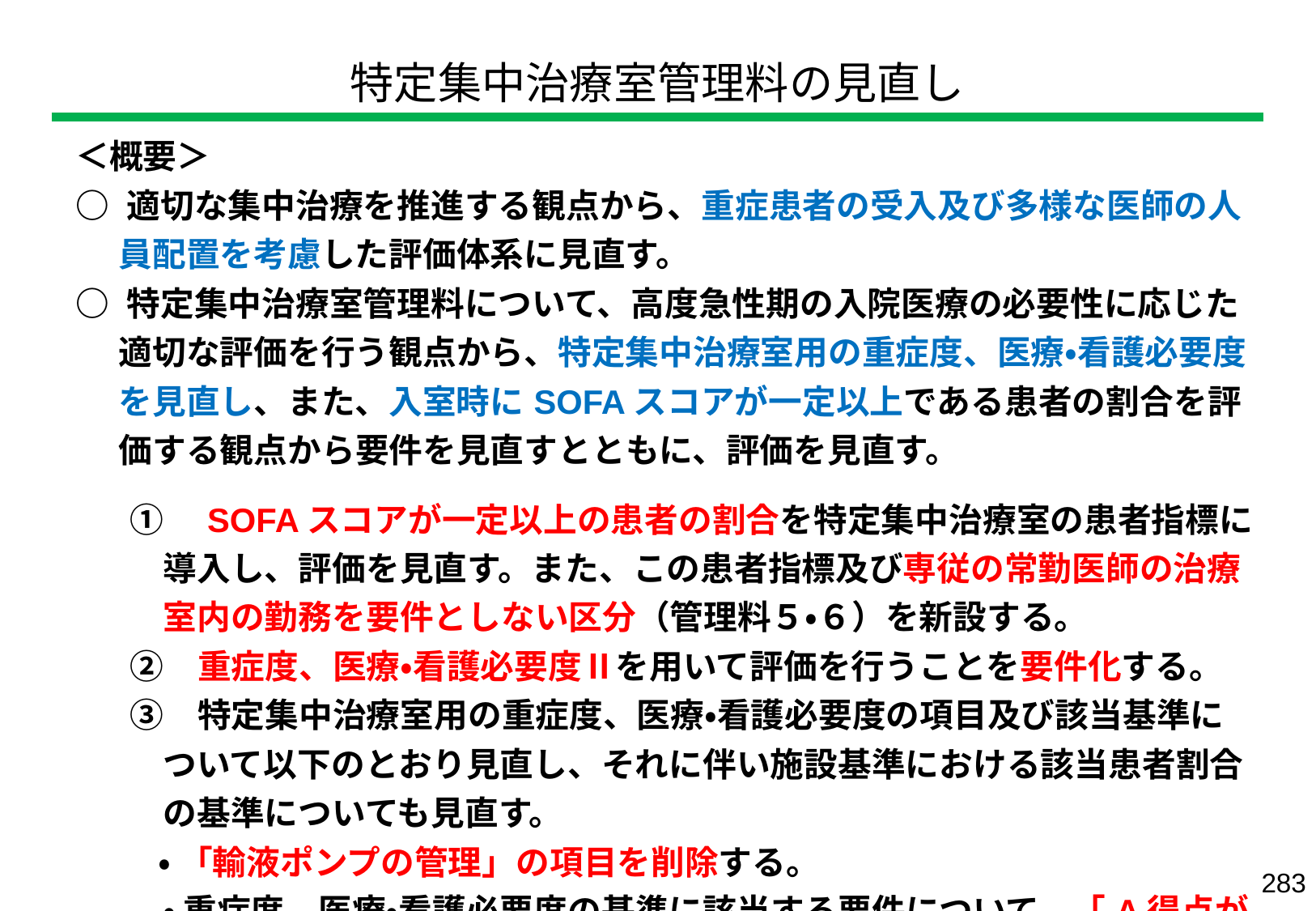

| 特定集中治療室管理料の見直し |
| --- |
| ＜概要＞ ○ 適切な集中治療を推進する観点から、重症患者の受入及び多様な医師の人員配置を考慮した評価体系に見直す。 ○ 特定集中治療室管理料について、高度急性期の入院医療の必要性に応じた適切な評価を行う観点から、特定集中治療室用の重症度、医療・看護必要度を見直し、また、入室時にSOFAスコアが一定以上である患者の割合を評価する観点から要件を見直すとともに、評価を見直す。 　①　SOFAスコアが一定以上の患者の割合を特定集中治療室の患者指標に導入し、評価を見直す。また、この患者指標及び専従の常勤医師の治療室内の勤務を要件としない区分（管理料５・６）を新設する。 　②　重症度、医療・看護必要度Ⅱを用いて評価を行うことを要件化する。 　③　特定集中治療室用の重症度、医療・看護必要度の項目及び該当基準について以下のとおり見直し、それに伴い施設基準における該当患者割合の基準についても見直す。 　　 ・ 「輸液ポンプの管理」の項目を削除する。 ・ 重症度、医療・看護必要度の基準に該当する要件について、「A得点が３点以上であること」から「A得点が２点以上であること」に変更する。 |
| --- |
283